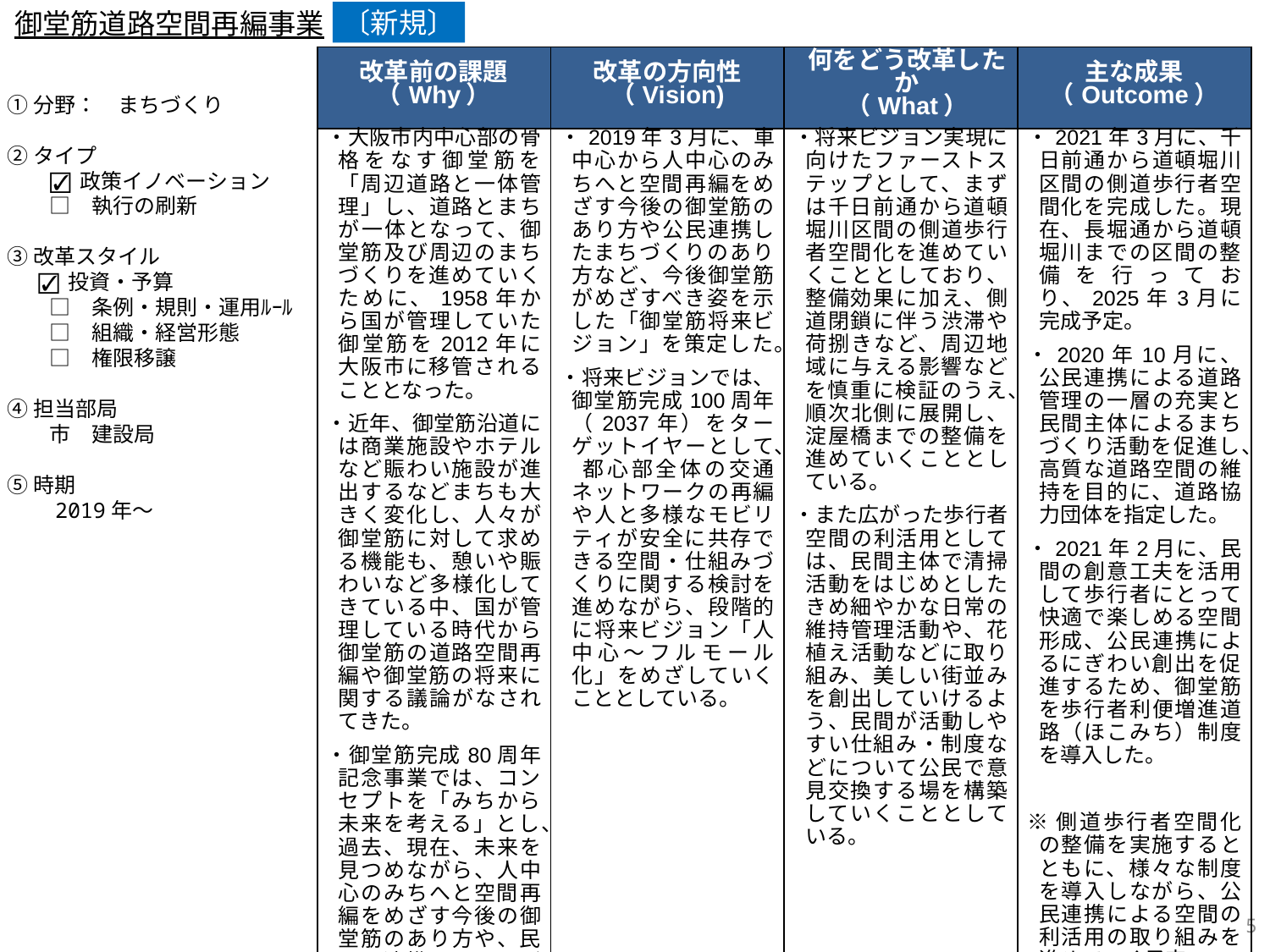

御堂筋道路空間再編事業
〔新規〕
| 改革前の課題 （Why） | 改革の方向性 （Vision) | 何をどう改革したか （What） | 主な成果 （Outcome） |
| --- | --- | --- | --- |
| ・大阪市内中心部の骨格をなす御堂筋を「周辺道路と一体管理」し、道路とまちが一体となって、御堂筋及び周辺のまちづくりを進めていくために、1958年から国が管理していた御堂筋を2012年に大阪市に移管されることとなった。 ・近年、御堂筋沿道には商業施設やホテルなど賑わい施設が進出するなどまちも大きく変化し、人々が御堂筋に対して求める機能も、憩いや賑わいなど多様化してきている中、国が管理している時代から御堂筋の道路空間再編や御堂筋の将来に関する議論がなされてきた。 ・御堂筋完成80周年記念事業では、コンセプトを「みちから未来を考える」とし、過去、現在、未来を見つめながら、人中心のみちへと空間再編をめざす今後の御堂筋のあり方や、民間と連携したまちづくりのあり方などを議論した。 | ・2019年3月に、車中心から人中心のみちへと空間再編をめざす今後の御堂筋のあり方や公民連携したまちづくりのあり方など、今後御堂筋がめざすべき姿を示した「御堂筋将来ビジョン」を策定した。 ・将来ビジョンでは、御堂筋完成100周年（2037年）をターゲットイヤーとして、 都心部全体の交通ネットワークの再編や人と多様なモビリティが安全に共存できる空間・仕組みづくりに関する検討を進めながら、段階的に将来ビジョン「人中心〜フルモール化」をめざしていくこととしている。 | ・将来ビジョン実現に向けたファーストステップとして、まずは千日前通から道頓堀川区間の側道歩行者空間化を進めていくこととしており、整備効果に加え、側道閉鎖に伴う渋滞や荷捌きなど、周辺地域に与える影響などを慎重に検証のうえ、順次北側に展開し、淀屋橋までの整備を進めていくこととしている。 ・また広がった歩行者空間の利活用としては、民間主体で清掃活動をはじめとしたきめ細やかな日常の維持管理活動や、花植え活動などに取り組み、美しい街並みを創出していけるよう、民間が活動しやすい仕組み・制度などについて公民で意見交換する場を構築していくこととしている。 | ・2021年3月に、千日前通から道頓堀川区間の側道歩行者空間化を完成した。現在、長堀通から道頓堀川までの区間の整備を行っており、2025年3月に完成予定。 ・2020年10月に、公民連携による道路管理の一層の充実と民間主体によるまちづくり活動を促進し、高質な道路空間の維持を目的に、道路協力団体を指定した。 ・2021年2月に、民間の創意工夫を活用して歩行者にとって快適で楽しめる空間形成、公民連携によるにぎわい創出を促進するため、御堂筋を歩行者利便増進道路（ほこみち）制度を導入した。 ※側道歩行者空間化の整備を実施するとともに、様々な制度を導入しながら、公民連携による空間の利活用の取り組みを進めていく予定。 |
①分野：　まちづくり

②タイプ
　　☑  政策イノベーション
　　□　執行の刷新

③改革スタイル
　  ☑  投資・予算
　　□　条例・規則・運用ﾙｰﾙ
　　□　組織・経営形態
　　□　権限移譲

④担当部局
　　市　建設局

⑤時期
　　2019年～
5